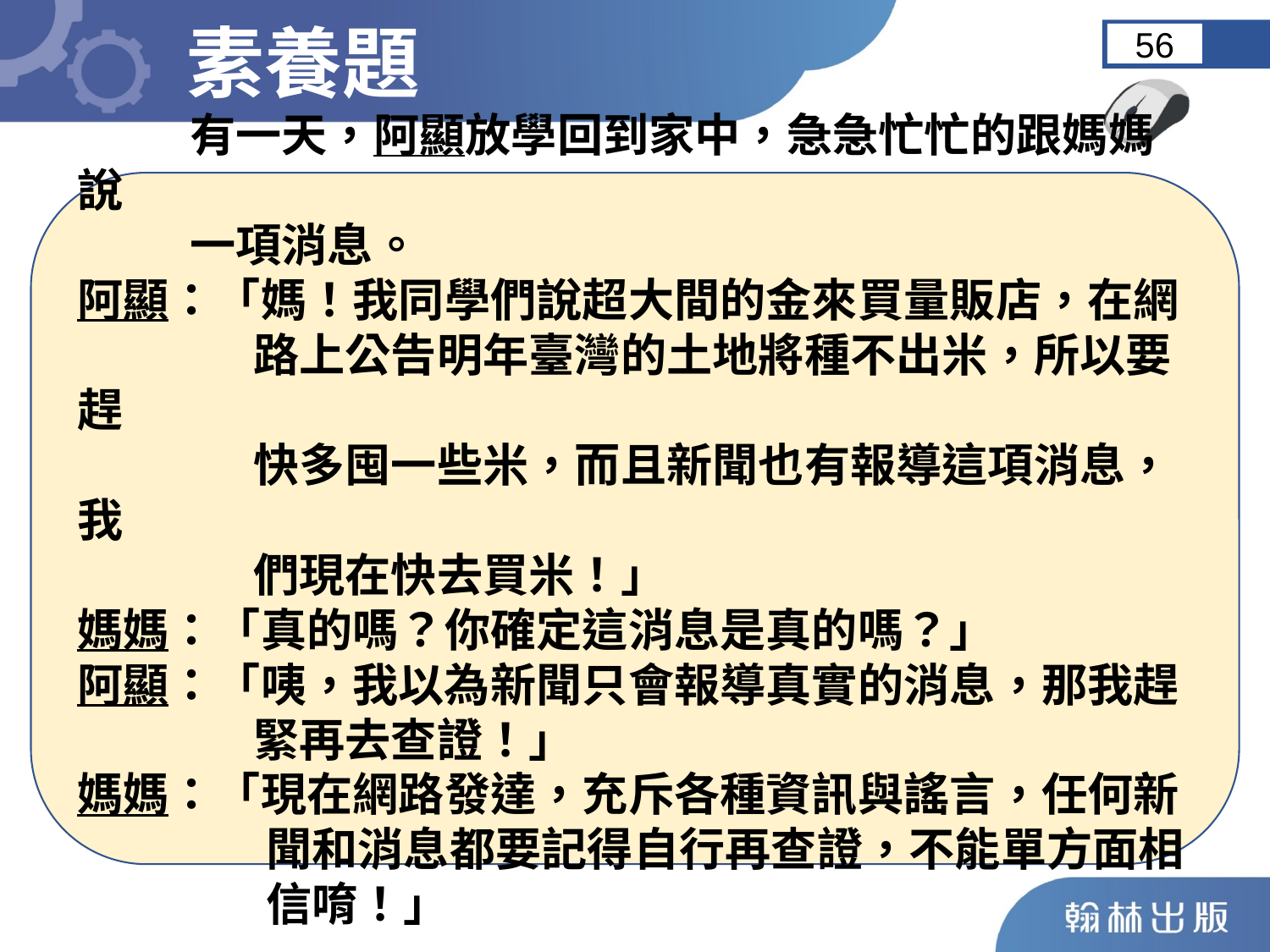

素養題

56
        有一天，阿顯放學回到家中，急急忙忙的跟媽媽說
        一項消息。
阿顯：「媽！我同學們說超大間的金來買量販店，在網
             路上公告明年臺灣的土地將種不出米，所以要趕
             快多囤一些米，而且新聞也有報導這項消息，我
             們現在快去買米！」
媽媽：「真的嗎？你確定這消息是真的嗎？」
阿顯：「咦，我以為新聞只會報導真實的消息，那我趕
             緊再去查證！」
媽媽：「現在網路發達，充斥各種資訊與謠言，任何新
              聞和消息都要記得自行再查證，不能單方面相
              信唷！」